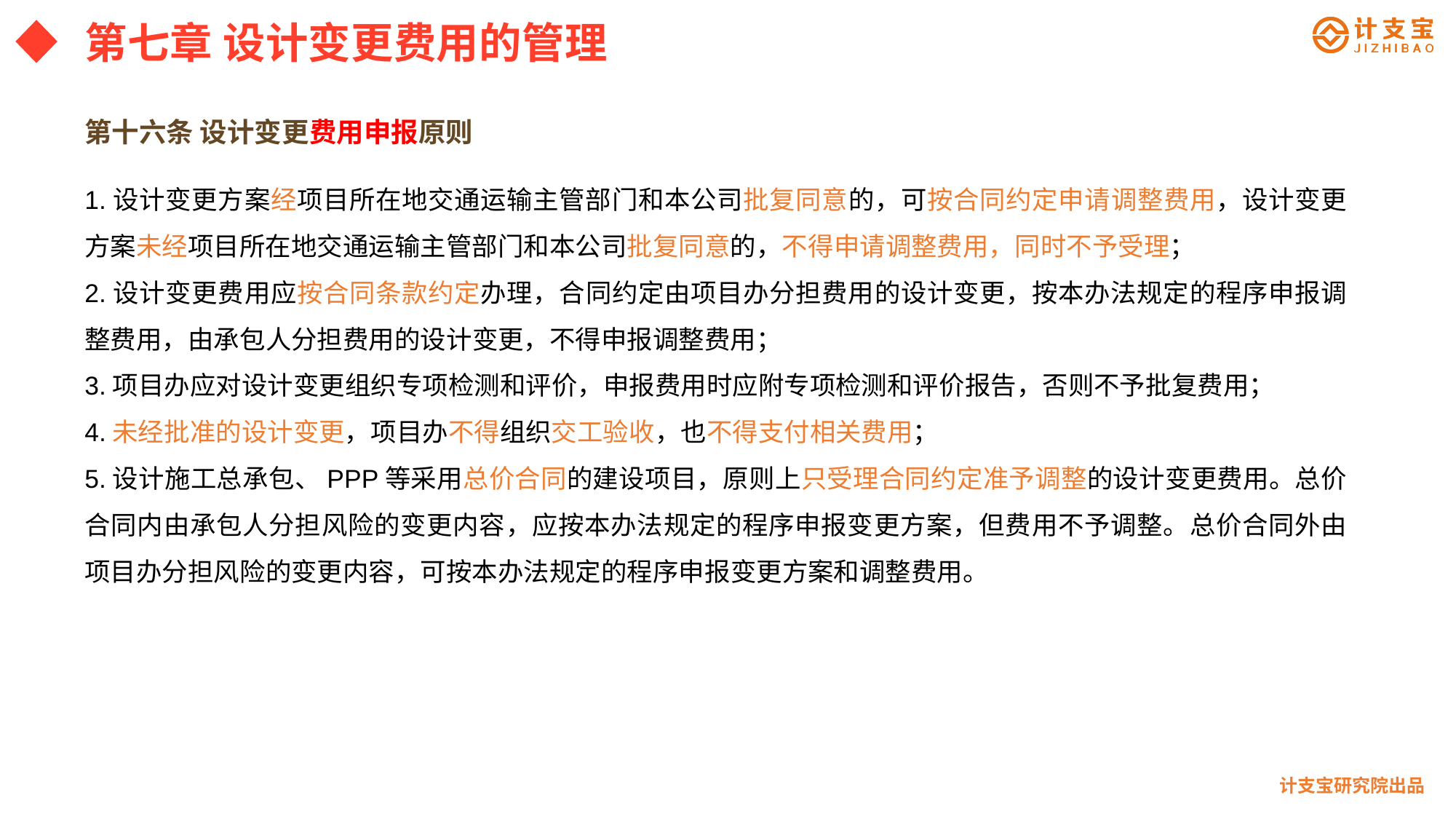

第七章 设计变更费用的管理

第十六条 设计变更费用申报原则
1.设计变更方案经项目所在地交通运输主管部门和本公司批复同意的，可按合同约定申请调整费用，设计变更方案未经项目所在地交通运输主管部门和本公司批复同意的，不得申请调整费用，同时不予受理；
2.设计变更费用应按合同条款约定办理，合同约定由项目办分担费用的设计变更，按本办法规定的程序申报调整费用，由承包人分担费用的设计变更，不得申报调整费用；
3.项目办应对设计变更组织专项检测和评价，申报费用时应附专项检测和评价报告，否则不予批复费用；
4.未经批准的设计变更，项目办不得组织交工验收，也不得支付相关费用；
5.设计施工总承包、PPP等采用总价合同的建设项目，原则上只受理合同约定准予调整的设计变更费用。总价合同内由承包人分担风险的变更内容，应按本办法规定的程序申报变更方案，但费用不予调整。总价合同外由项目办分担风险的变更内容，可按本办法规定的程序申报变更方案和调整费用。